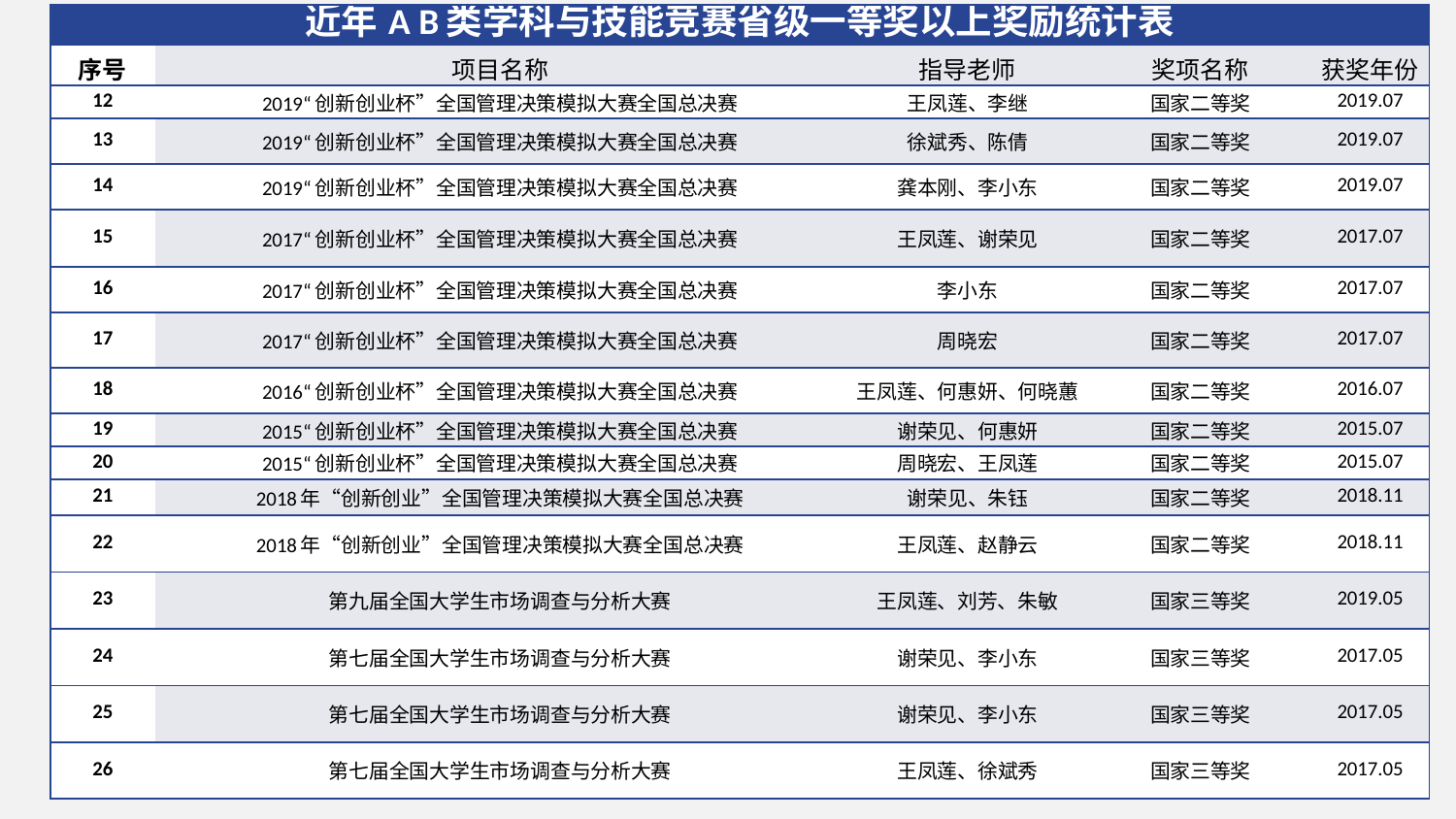

| 近年A B类学科与技能竞赛省级一等奖以上奖励统计表 |  |  |  |  |
| --- | --- | --- | --- | --- |
| 序号 | 项目名称 | 指导老师 | 奖项名称 | 获奖年份 |
| 12 | 2019“创新创业杯”全国管理决策模拟大赛全国总决赛 | 王凤莲、李继 | 国家二等奖 | 2019.07 |
| 13 | 2019“创新创业杯”全国管理决策模拟大赛全国总决赛 | 徐斌秀、陈倩 | 国家二等奖 | 2019.07 |
| 14 | 2019“创新创业杯”全国管理决策模拟大赛全国总决赛 | 龚本刚、李小东 | 国家二等奖 | 2019.07 |
| 15 | 2017“创新创业杯”全国管理决策模拟大赛全国总决赛 | 王凤莲、谢荣见 | 国家二等奖 | 2017.07 |
| 16 | 2017“创新创业杯”全国管理决策模拟大赛全国总决赛 | 李小东 | 国家二等奖 | 2017.07 |
| 17 | 2017“创新创业杯”全国管理决策模拟大赛全国总决赛 | 周晓宏 | 国家二等奖 | 2017.07 |
| 18 | 2016“创新创业杯”全国管理决策模拟大赛全国总决赛 | 王凤莲、何惠妍、何晓蕙 | 国家二等奖 | 2016.07 |
| 19 | 2015“创新创业杯”全国管理决策模拟大赛全国总决赛 | 谢荣见、何惠妍 | 国家二等奖 | 2015.07 |
| 20 | 2015“创新创业杯”全国管理决策模拟大赛全国总决赛 | 周晓宏、王凤莲 | 国家二等奖 | 2015.07 |
| 21 | 2018年“创新创业”全国管理决策模拟大赛全国总决赛 | 谢荣见、朱钰 | 国家二等奖 | 2018.11 |
| 22 | 2018年“创新创业”全国管理决策模拟大赛全国总决赛 | 王凤莲、赵静云 | 国家二等奖 | 2018.11 |
| 23 | 第九届全国大学生市场调查与分析大赛 | 王凤莲、刘芳、朱敏 | 国家三等奖 | 2019.05 |
| 24 | 第七届全国大学生市场调查与分析大赛 | 谢荣见、李小东 | 国家三等奖 | 2017.05 |
| 25 | 第七届全国大学生市场调查与分析大赛 | 谢荣见、李小东 | 国家三等奖 | 2017.05 |
| 26 | 第七届全国大学生市场调查与分析大赛 | 王凤莲、徐斌秀 | 国家三等奖 | 2017.05 |

添加标题
添加标题

点击添加文本点击添加文本点击添加文本点击添加文本
点击添加文本点击添加文本点击添加文本点击添加文本
添加标题
添加标题
添加标题
点击添加文本点击添加文本点击添加文本点击添加文本
点击添加文本点击添加文本点击添加文本点击添加文本
点击添加文本点击添加文本点击添加文本点击添加文本